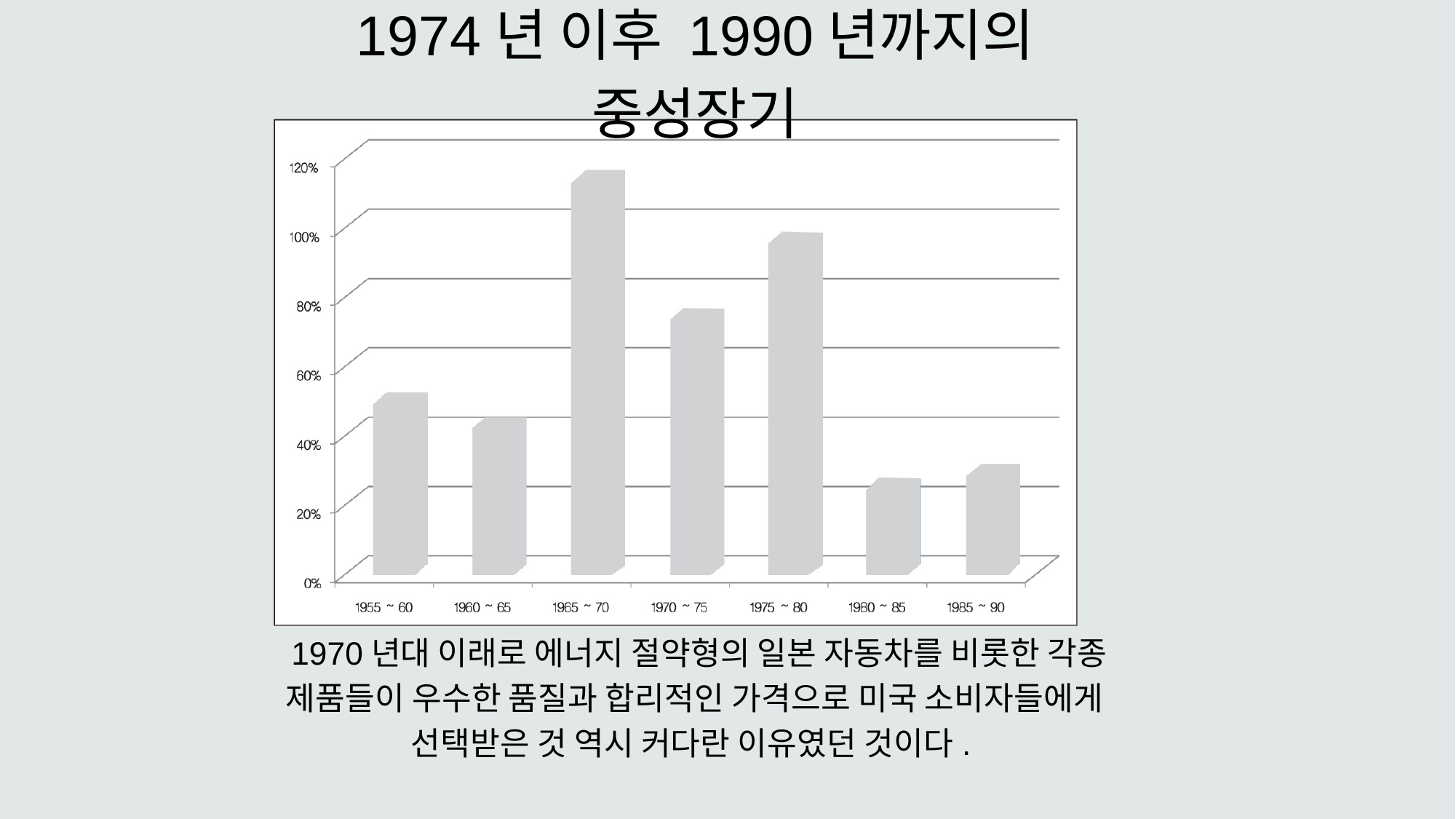

1974년 이후 1990년까지의 중성장기

 1970년대 이래로 에너지 절약형의 일본 자동차를 비롯한 각종 제품들이 우수한 품질과 합리적인 가격으로 미국 소비자들에게 선택받은 것 역시 커다란 이유였던 것이다.